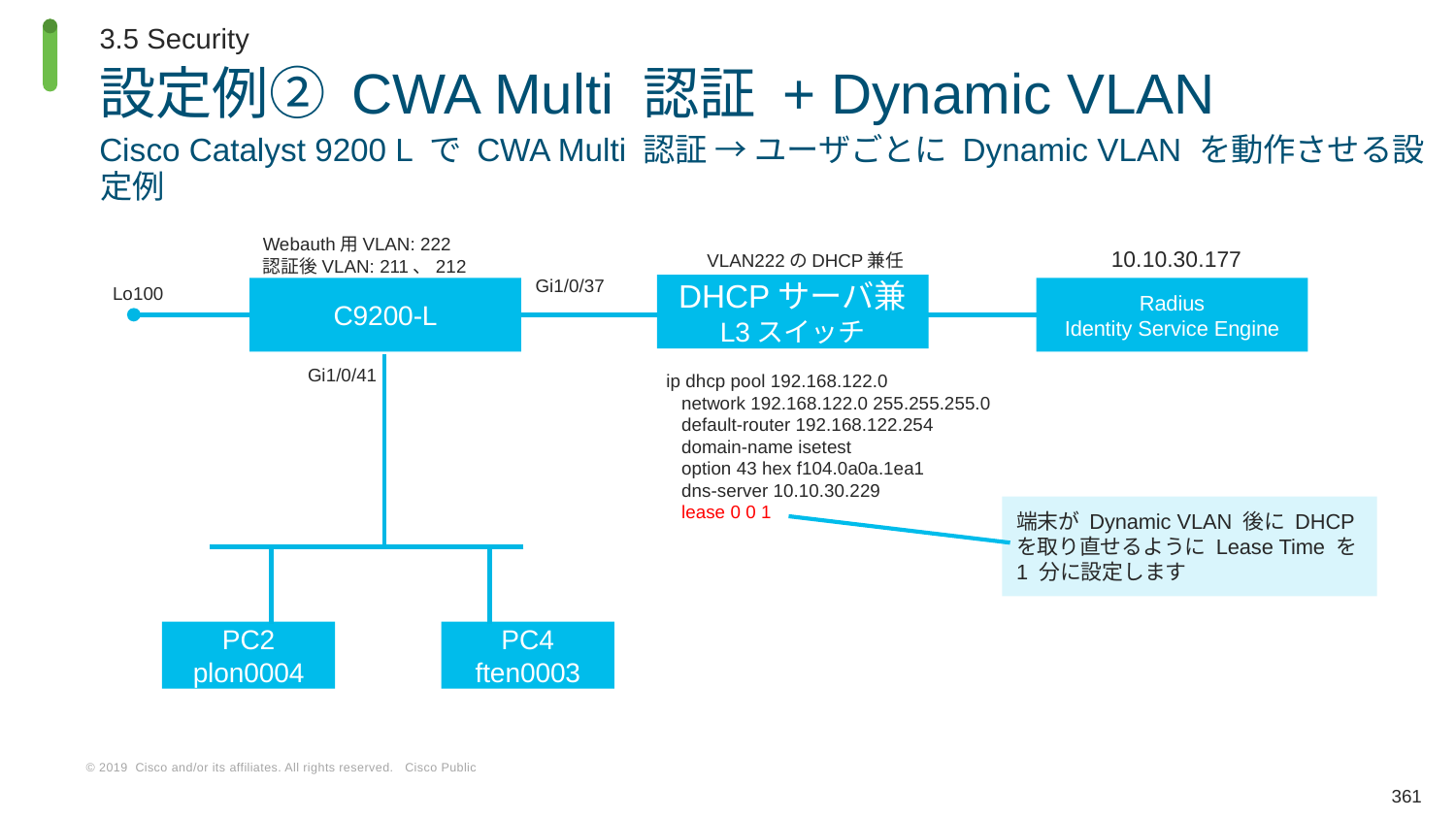

3.5 Security
# 設定例② CWA Multi 認証 + Dynamic VLAN
Cisco Catalyst 9200 L で CWA Multi 認証 → ユーザごとに Dynamic VLAN を動作させる設定例
Webauth用VLAN: 222
認証後VLAN: 211、212
10.10.30.177
VLAN222のDHCP兼任
Gi1/0/37
Lo100
DHCPサーバ兼
L3スイッチ
C9200-L
Radius
Identity Service Engine
Gi1/0/41
ip dhcp pool 192.168.122.0
   network 192.168.122.0 255.255.255.0
   default-router 192.168.122.254
   domain-name isetest
   option 43 hex f104.0a0a.1ea1
   dns-server 10.10.30.229
   lease 0 0 1
端末が Dynamic VLAN 後に DHCPを取り直せるように Lease Time を 1 分に設定します
PC2
plon0004
PC4
ften0003
361